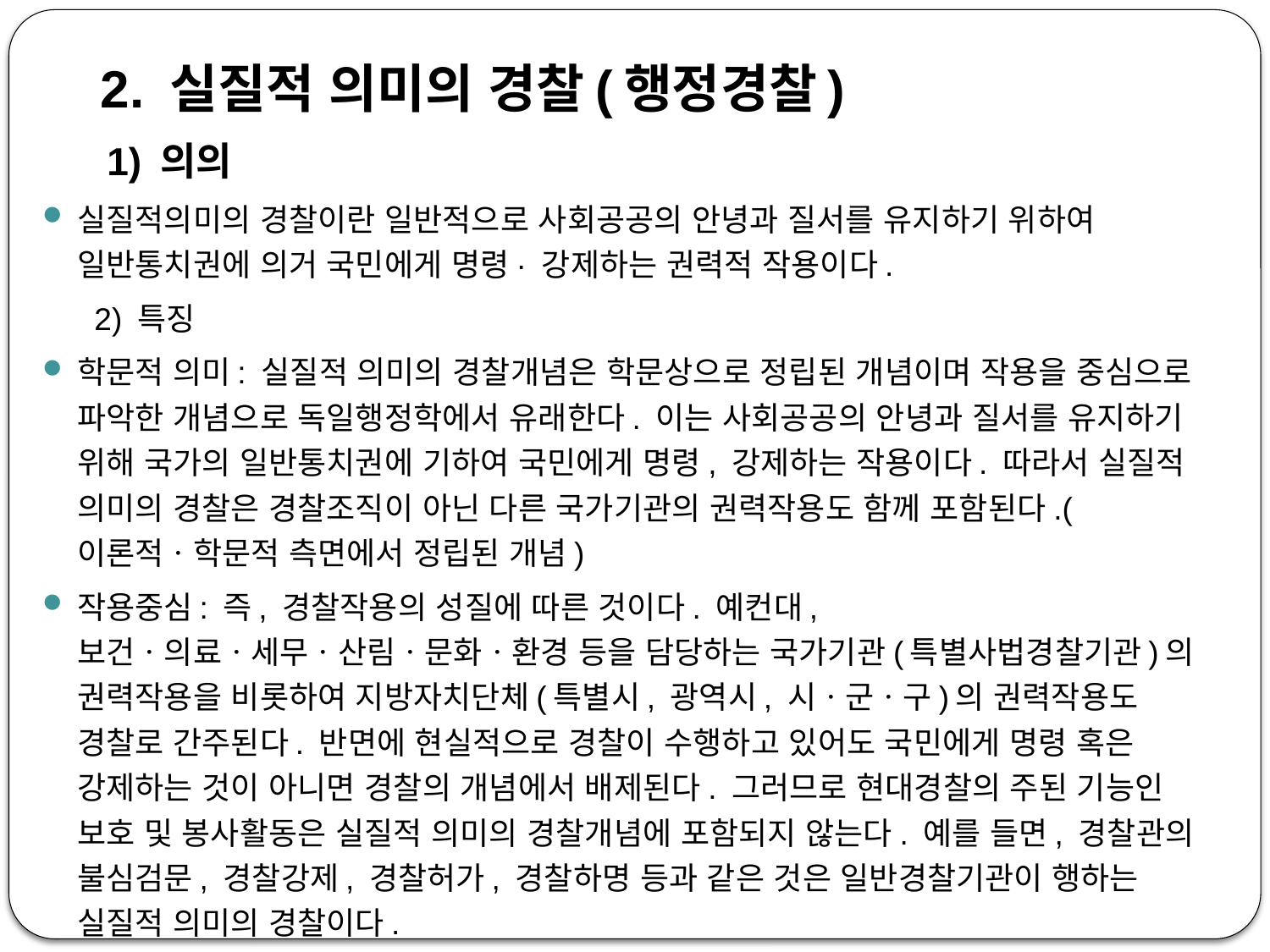

2. 실질적 의미의 경찰(행정경찰)
      1) 의의
실질적의미의 경찰이란 일반적으로 사회공공의 안녕과 질서를 유지하기 위하여 일반통치권에 의거 국민에게 명령· 강제하는 권력적 작용이다.
      2) 특징
학문적 의미: 실질적 의미의 경찰개념은 학문상으로 정립된 개념이며 작용을 중심으로 파악한 개념으로 독일행정학에서 유래한다. 이는 사회공공의 안녕과 질서를 유지하기 위해 국가의 일반통치권에 기하여 국민에게 명령, 강제하는 작용이다. 따라서 실질적 의미의 경찰은 경찰조직이 아닌 다른 국가기관의 권력작용도 함께 포함된다.(이론적ㆍ학문적 측면에서 정립된 개념)
작용중심: 즉, 경찰작용의 성질에 따른 것이다. 예컨대, 보건ㆍ의료ㆍ세무ㆍ산림ㆍ문화ㆍ환경 등을 담당하는 국가기관(특별사법경찰기관)의 권력작용을 비롯하여 지방자치단체(특별시, 광역시, 시ㆍ군ㆍ구)의 권력작용도 경찰로 간주된다. 반면에 현실적으로 경찰이 수행하고 있어도 국민에게 명령 혹은 강제하는 것이 아니면 경찰의 개념에서 배제된다. 그러므로 현대경찰의 주된 기능인 보호 및 봉사활동은 실질적 의미의 경찰개념에 포함되지 않는다. 예를 들면, 경찰관의 불심검문, 경찰강제, 경찰허가, 경찰하명 등과 같은 것은 일반경찰기관이 행하는 실질적 의미의 경찰이다.